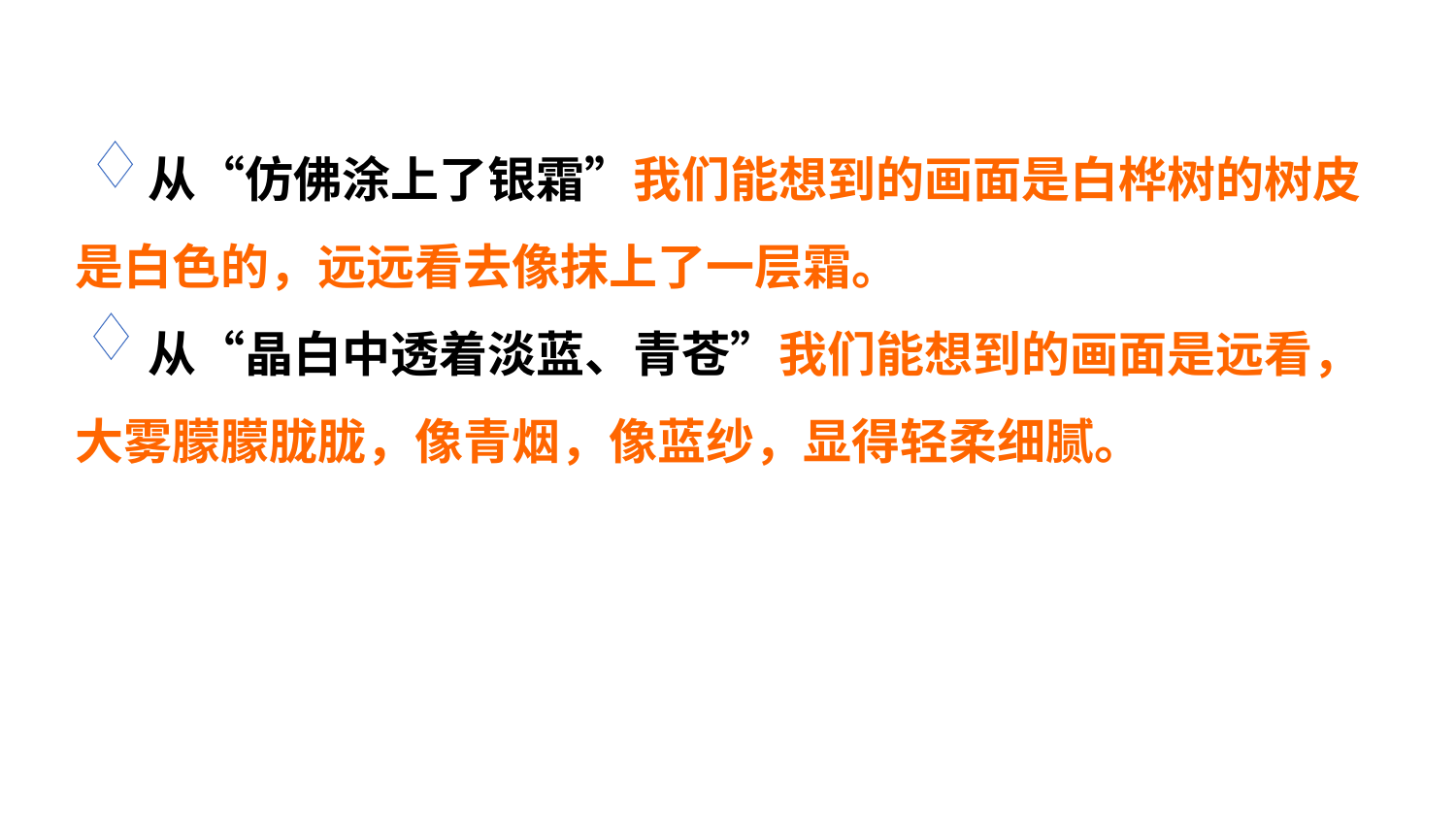

从“仿佛涂上了银霜”我们能想到的画面是白桦树的树皮是白色的，远远看去像抹上了一层霜。
从“晶白中透着淡蓝、青苍”我们能想到的画面是远看，大雾朦朦胧胧，像青烟，像蓝纱，显得轻柔细腻。